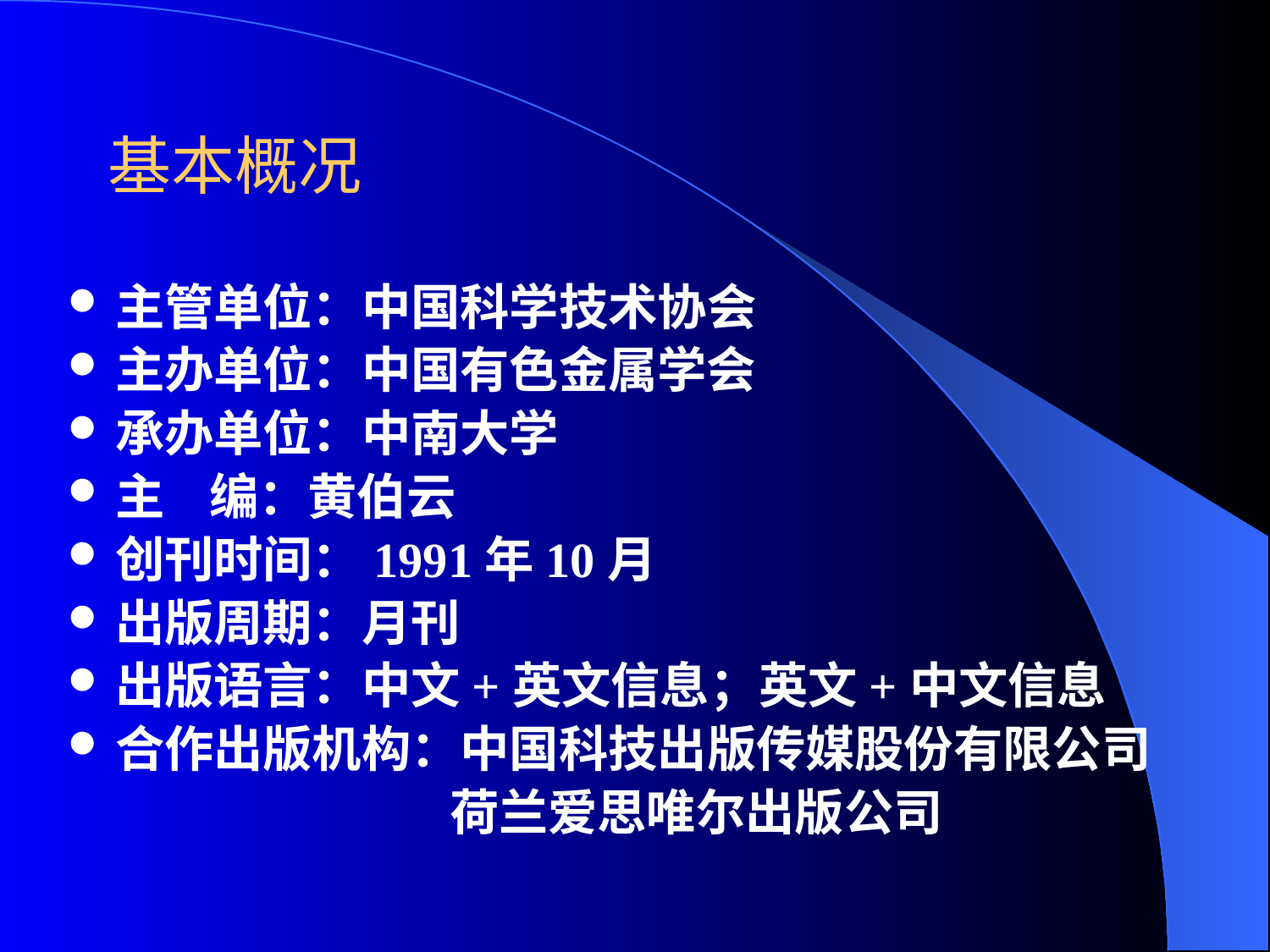

# 基本概况
主管单位：中国科学技术协会
主办单位：中国有色金属学会
承办单位：中南大学
主    编：黄伯云
创刊时间：1991年10月
出版周期：月刊
出版语言：中文+英文信息；英文+中文信息
合作出版机构：中国科技出版传媒股份有限公司
                                 荷兰爱思唯尔出版公司